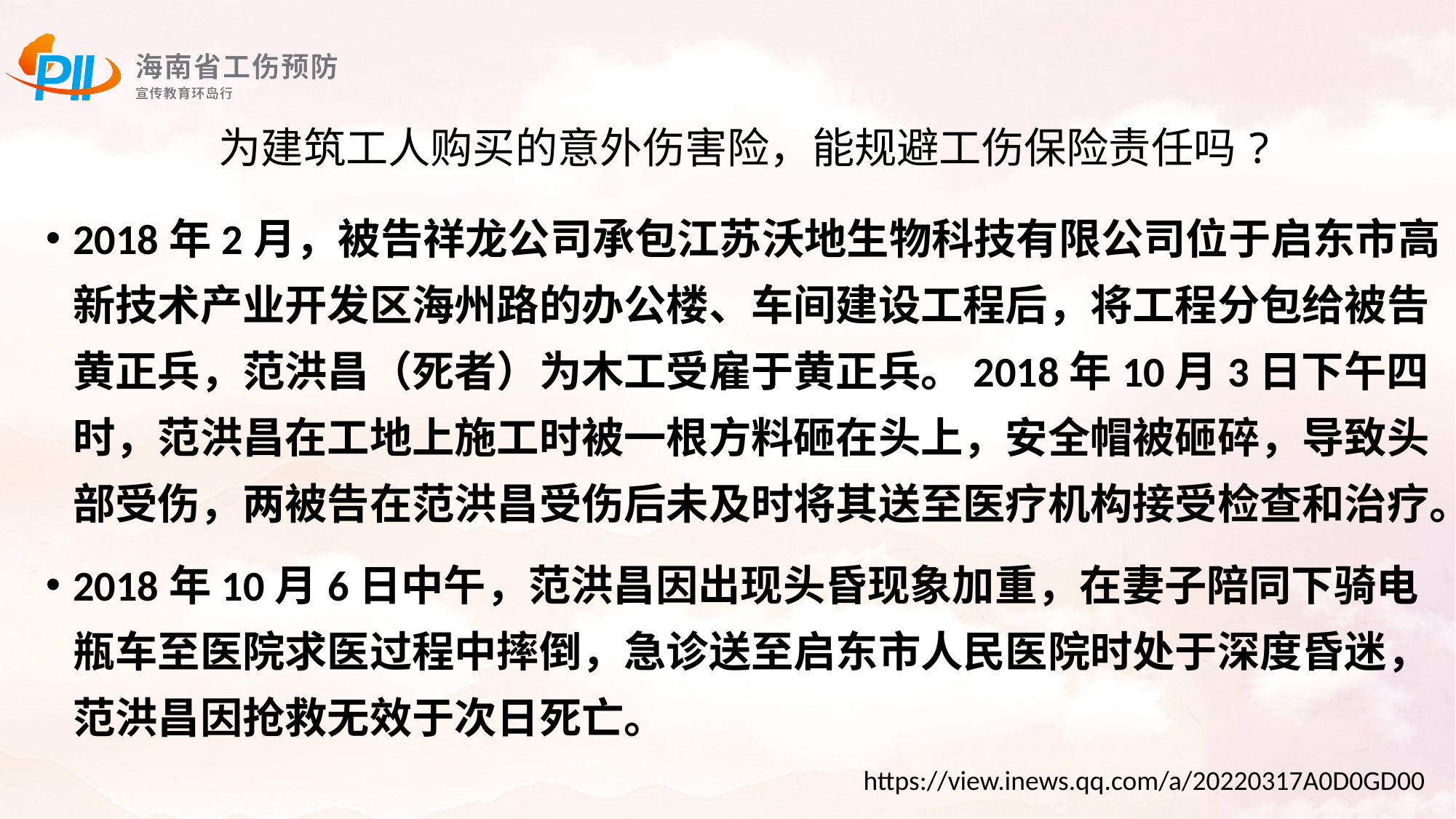

# 为建筑工人购买的意外伤害险，能规避工伤保险责任吗?
2018年2月，被告祥龙公司承包江苏沃地生物科技有限公司位于启东市高新技术产业开发区海州路的办公楼、车间建设工程后，将工程分包给被告黄正兵，范洪昌（死者）为木工受雇于黄正兵。2018年10月3日下午四时，范洪昌在工地上施工时被一根方料砸在头上，安全帽被砸碎，导致头部受伤，两被告在范洪昌受伤后未及时将其送至医疗机构接受检查和治疗。
2018年10月6日中午，范洪昌因出现头昏现象加重，在妻子陪同下骑电瓶车至医院求医过程中摔倒，急诊送至启东市人民医院时处于深度昏迷，范洪昌因抢救无效于次日死亡。
https://view.inews.qq.com/a/20220317A0D0GD00